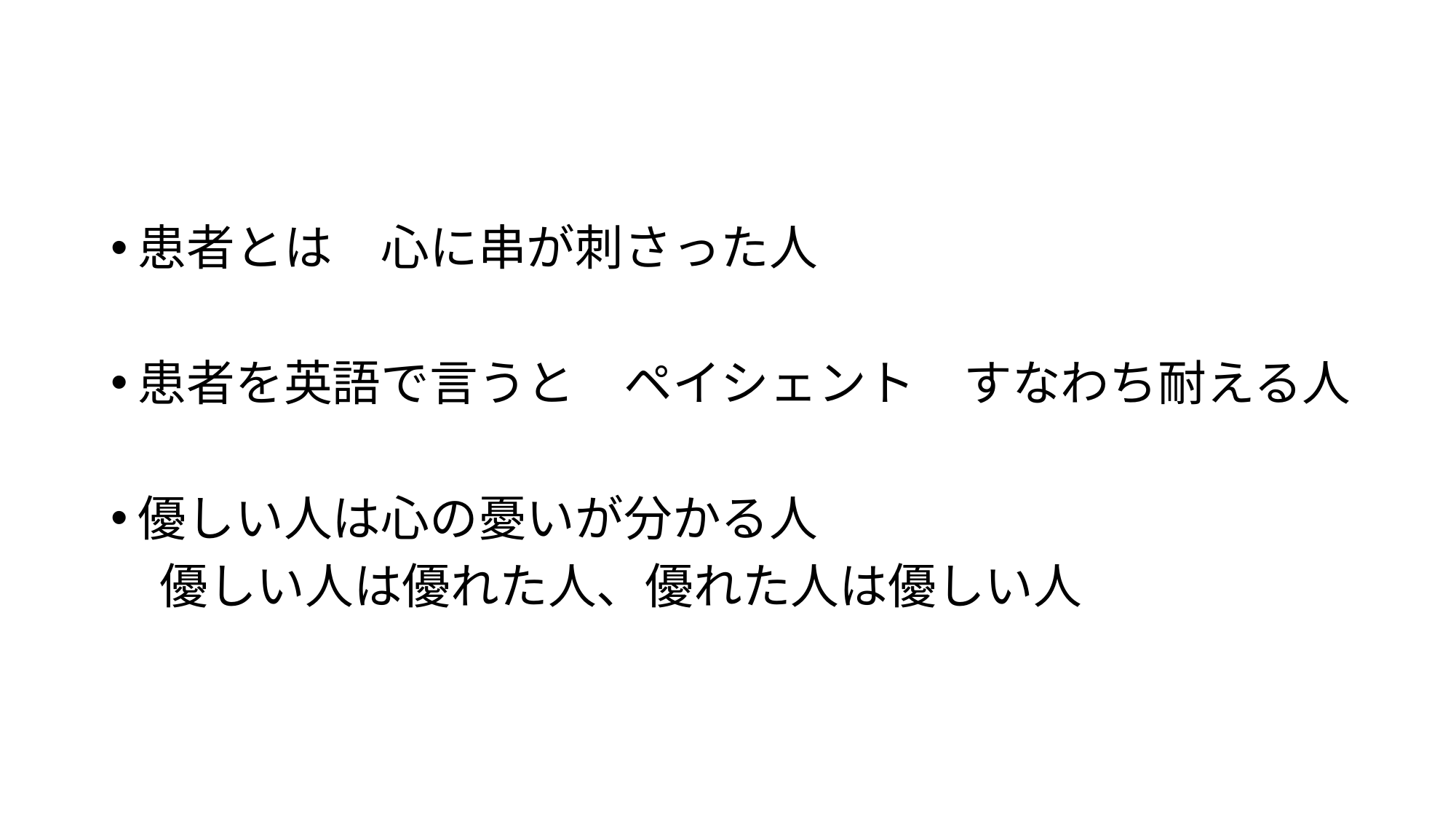

患者とは　心に串が刺さった人

患者を英語で言うと　ペイシェント　すなわち耐える人

優しい人は心の憂いが分かる人
　優しい人は優れた人、優れた人は優しい人